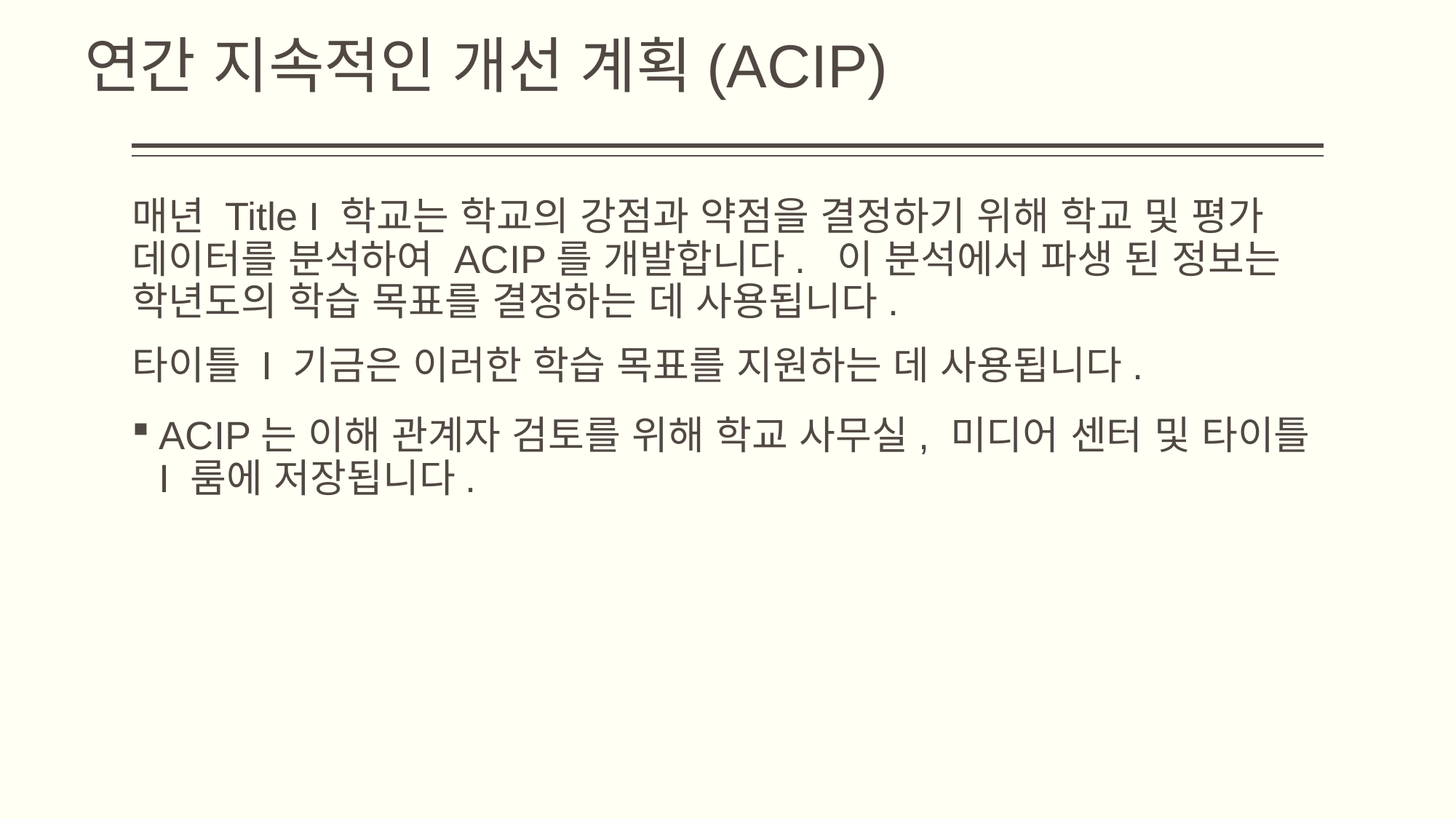

# 연간 지속적인 개선 계획(ACIP)

매년 Title I 학교는 학교의 강점과 약점을 결정하기 위해 학교 및 평가 데이터를 분석하여 ACIP를 개발합니다.  이 분석에서 파생 된 정보는 학년도의 학습 목표를 결정하는 데 사용됩니다.
타이틀 I 기금은 이러한 학습 목표를 지원하는 데 사용됩니다.
ACIP는 이해 관계자 검토를 위해 학교 사무실, 미디어 센터 및 타이틀 I 룸에 저장됩니다.